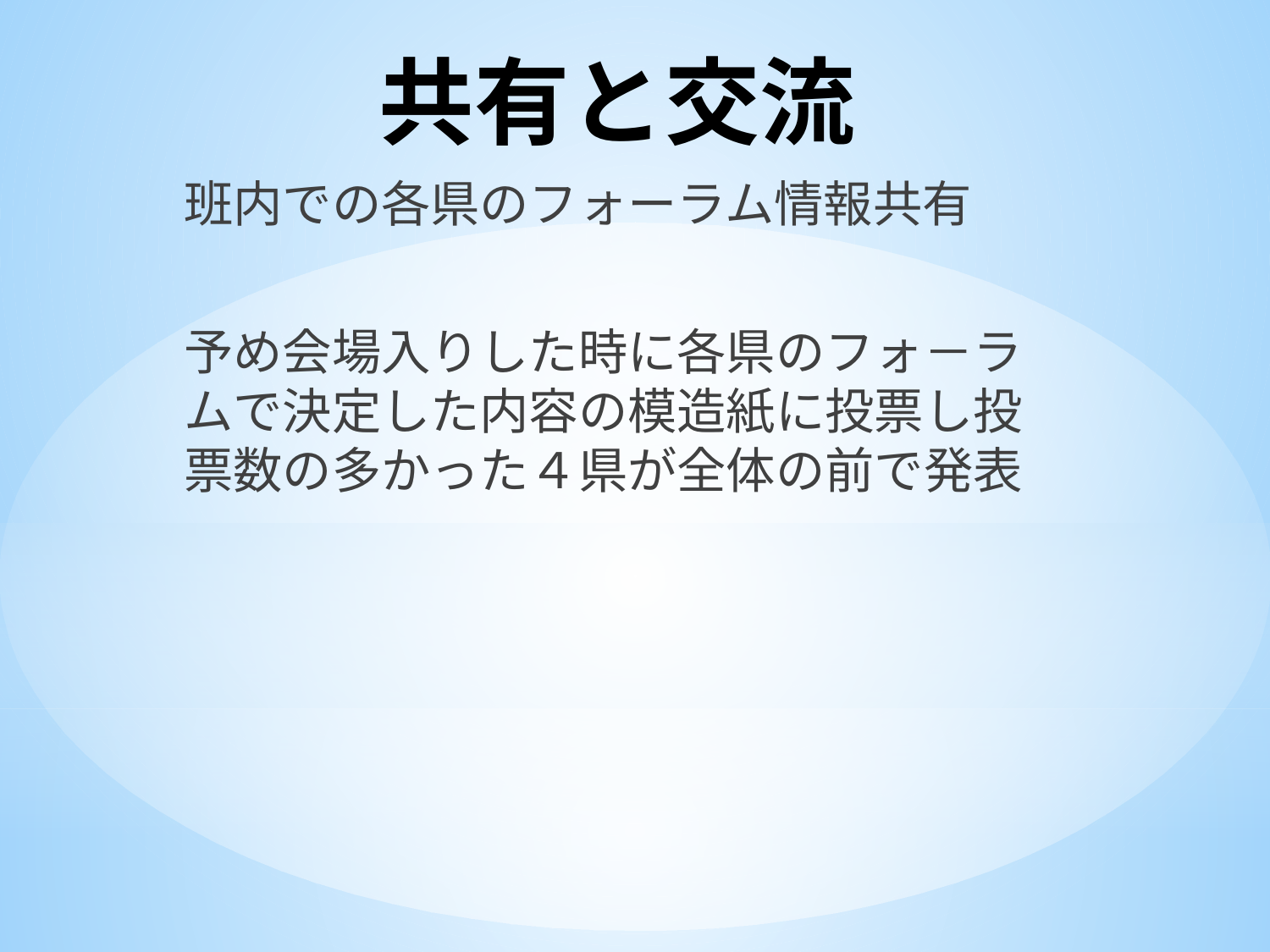

# 共有と交流
班内での各県のフォーラム情報共有

予め会場入りした時に各県のフォ－ラムで決定した内容の模造紙に投票し投票数の多かった４県が全体の前で発表